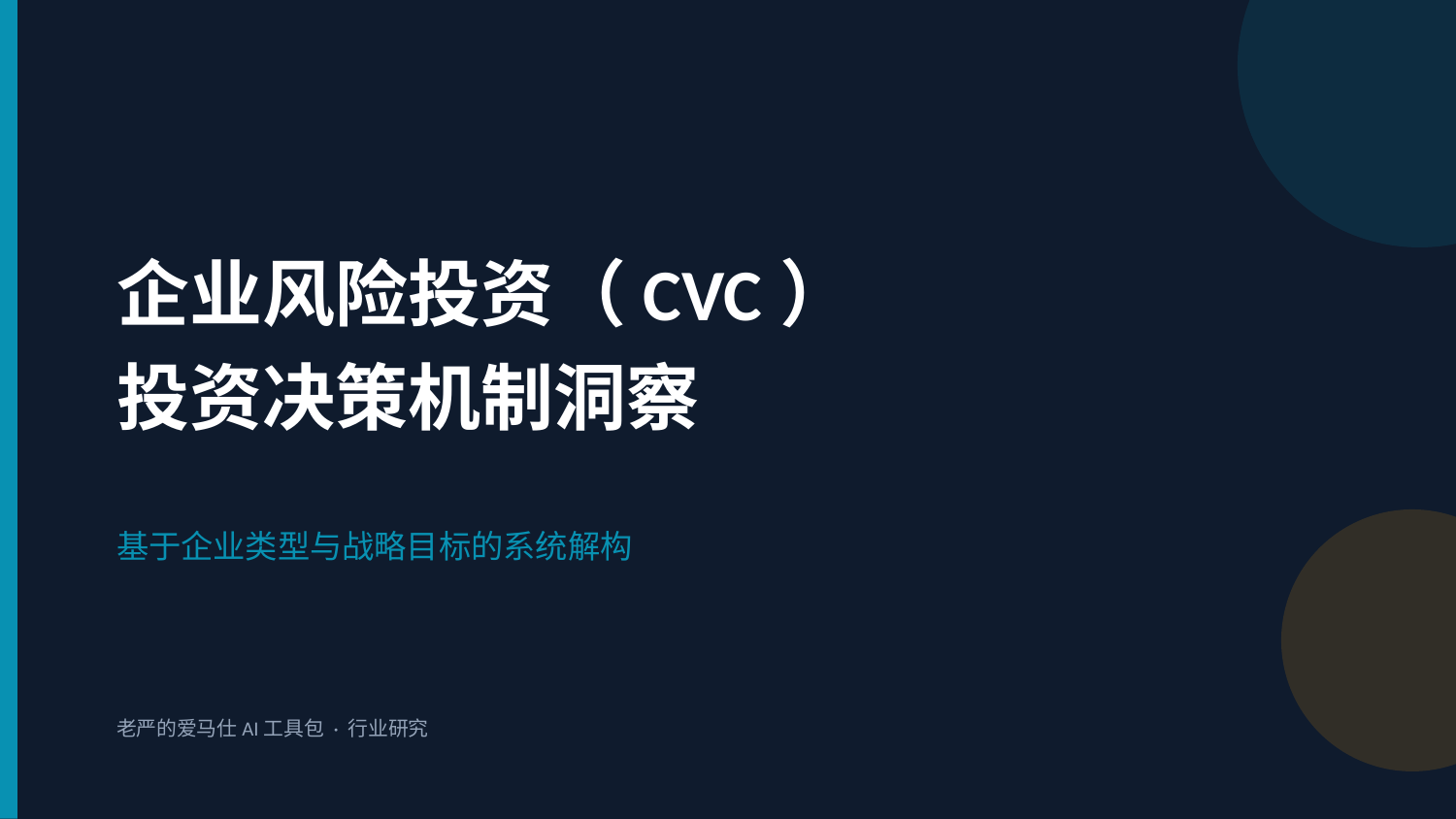

企业风险投资（CVC）
投资决策机制洞察
基于企业类型与战略目标的系统解构

老严的爱马仕AI工具包 · 行业研究